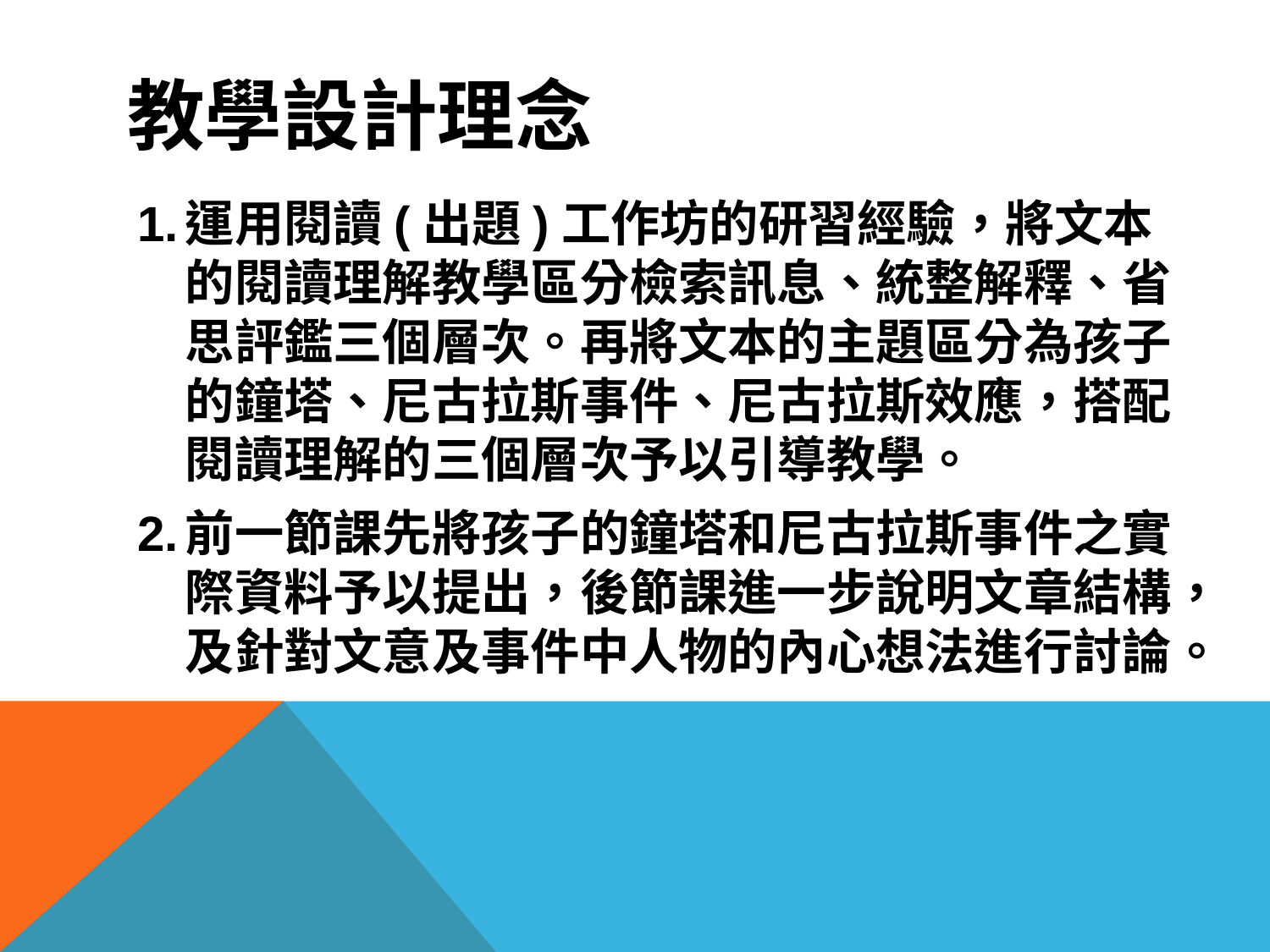

# 教學設計理念
1.	運用閱讀(出題)工作坊的研習經驗，將文本的閱讀理解教學區分檢索訊息、統整解釋、省思評鑑三個層次。再將文本的主題區分為孩子的鐘塔、尼古拉斯事件、尼古拉斯效應，搭配閱讀理解的三個層次予以引導教學。
2.	前一節課先將孩子的鐘塔和尼古拉斯事件之實際資料予以提出，後節課進一步說明文章結構，及針對文意及事件中人物的內心想法進行討論。